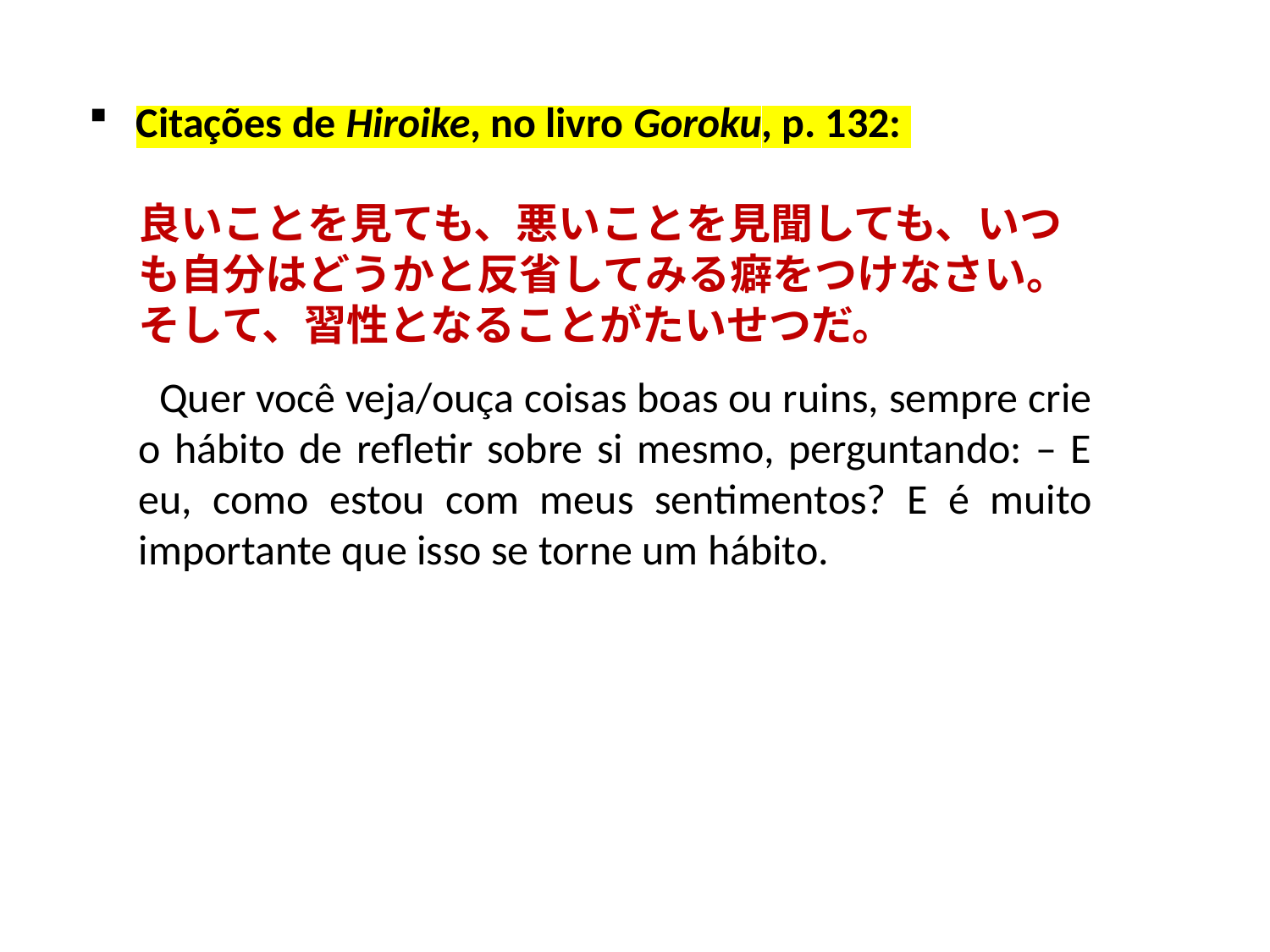

Citações de Hiroike, no livro Goroku, p. 132:
良いことを見ても、悪いことを見聞しても、いつも自分はどうかと反省してみる癖をつけなさい。そして、習性となることがたいせつだ。
       Quer você veja/ouça coisas boas ou ruins, sempre crie o hábito de refletir sobre si mesmo, perguntando: – E eu, como estou com meus sentimentos? E é muito importante que isso se torne um hábito.